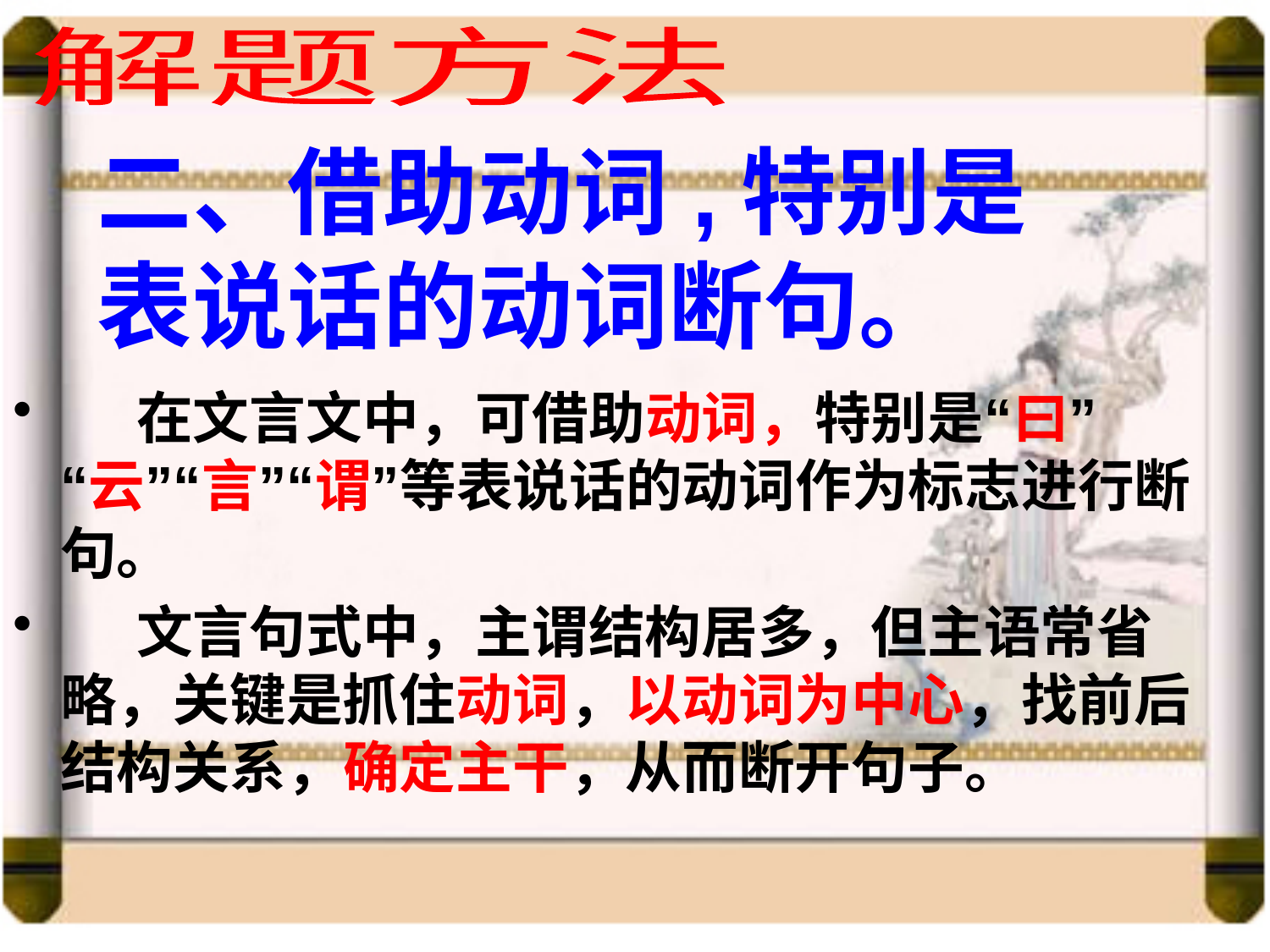

解题方法
二、借助动词,特别是表说话的动词断句。
    在文言文中，可借助动词，特别是“曰”“云”“言”“谓”等表说话的动词作为标志进行断句。
    文言句式中，主谓结构居多，但主语常省略，关键是抓住动词，以动词为中心，找前后结构关系，确定主干，从而断开句子。
9